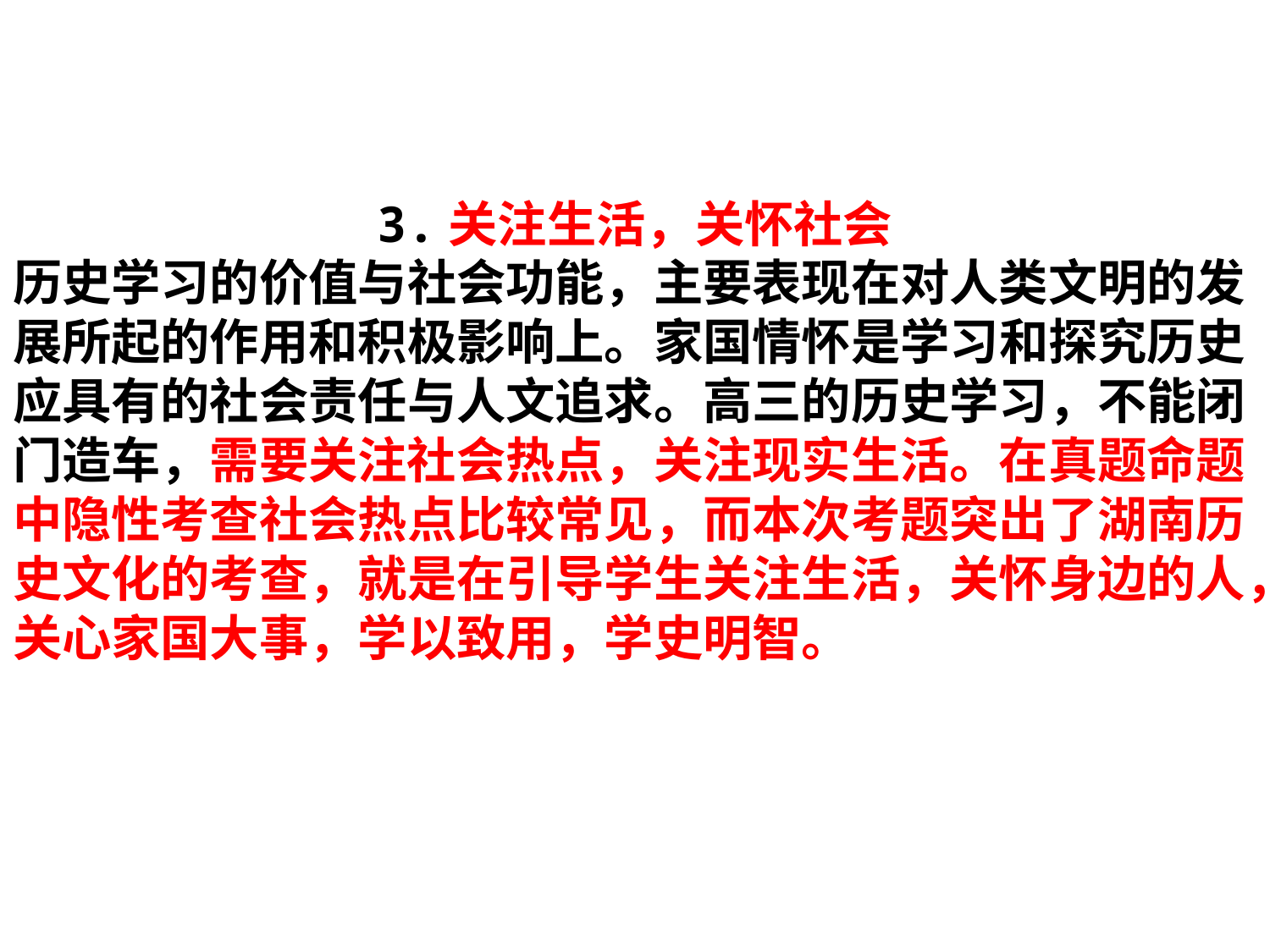

3.关注生活，关怀社会
历史学习的价值与社会功能，主要表现在对人类文明的发展所起的作用和积极影响上。家国情怀是学习和探究历史应具有的社会责任与人文追求。高三的历史学习，不能闭门造车，需要关注社会热点，关注现实生活。在真题命题中隐性考查社会热点比较常见，而本次考题突出了湖南历史文化的考查，就是在引导学生关注生活，关怀身边的人，关心家国大事，学以致用，学史明智。